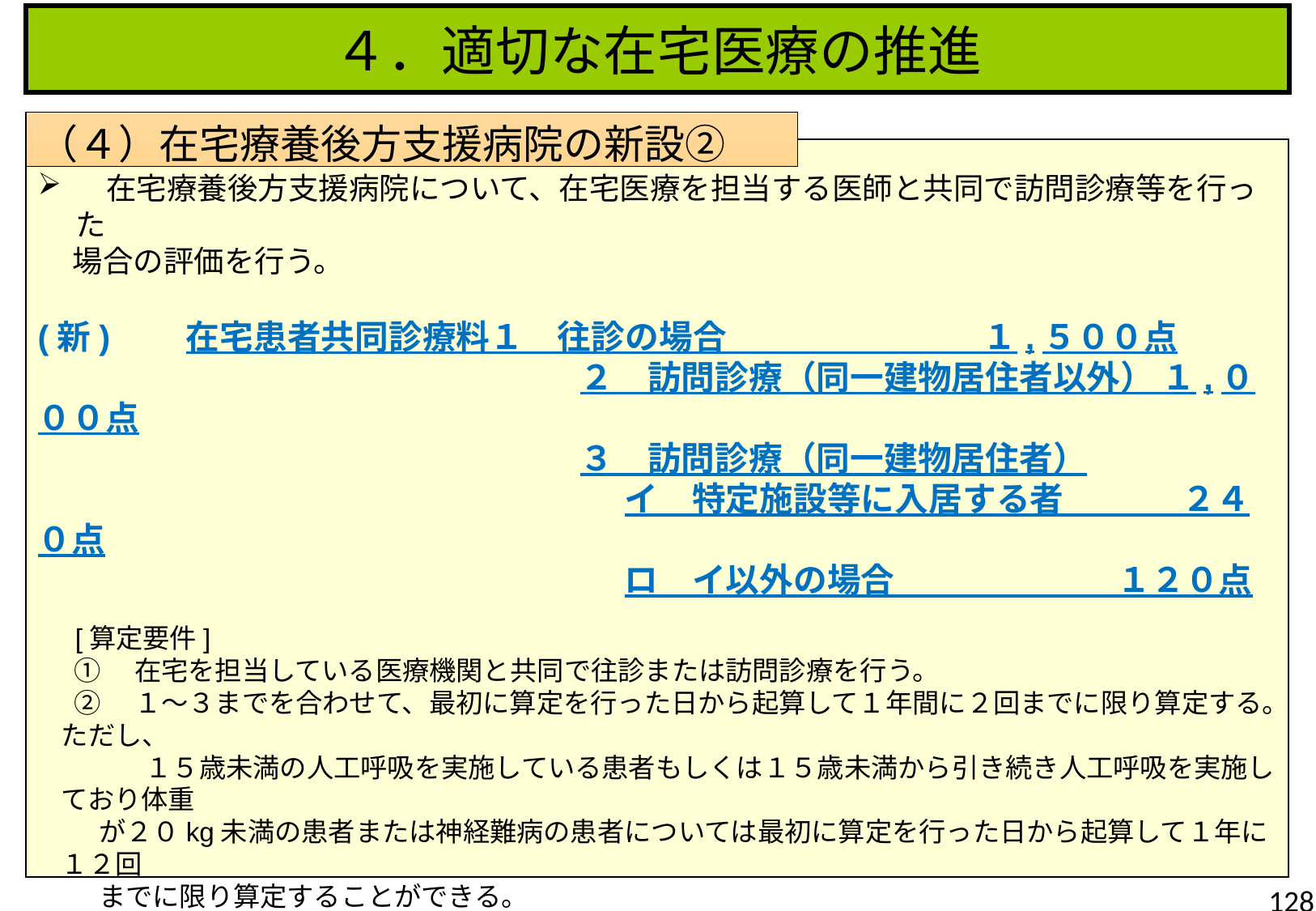

４．適切な在宅医療の推進
（４）在宅療養後方支援病院の新設②

　在宅療養後方支援病院について、在宅医療を担当する医師と共同で訪問診療等を行った
    場合の評価を行う。

(新)　　在宅患者共同診療料１　往診の場合　                             １,５００点
　　　　　　　　　　　　　         　２　訪問診療（同一建物居住者以外） １,０００点
　　　　　　　　　　　　　　         ３　訪問診療（同一建物居住者）
　　　　　　　　　　　　　　　　      イ　特定施設等に入居する者　           ２４０点
　　　　　　　　　　　　　　　　      ロ　イ以外の場合                             １２０点

     [算定要件]
      ①　在宅を担当している医療機関と共同で往診または訪問診療を行う。
      ②　１～３までを合わせて、最初に算定を行った日から起算して１年間に２回までに限り算定する。ただし、
　　　　１５歳未満の人工呼吸を実施している患者もしくは１５歳未満から引き続き人工呼吸を実施しており体重
         が２０kg未満の患者または神経難病の患者については最初に算定を行った日から起算して１年に１２回
         までに限り算定することができる。
      ③　５００床以上の病院については、１５歳未満の人工呼吸を実施している患者もしくは１５歳未満から引き
　　　　続き人工呼吸を実施しており体重が２０kg未満の患者または神経難病の患者に限り算定することができ
　　　　る。
　　 [施設基準]
　　　　　在宅療養後方支援病院であること
128